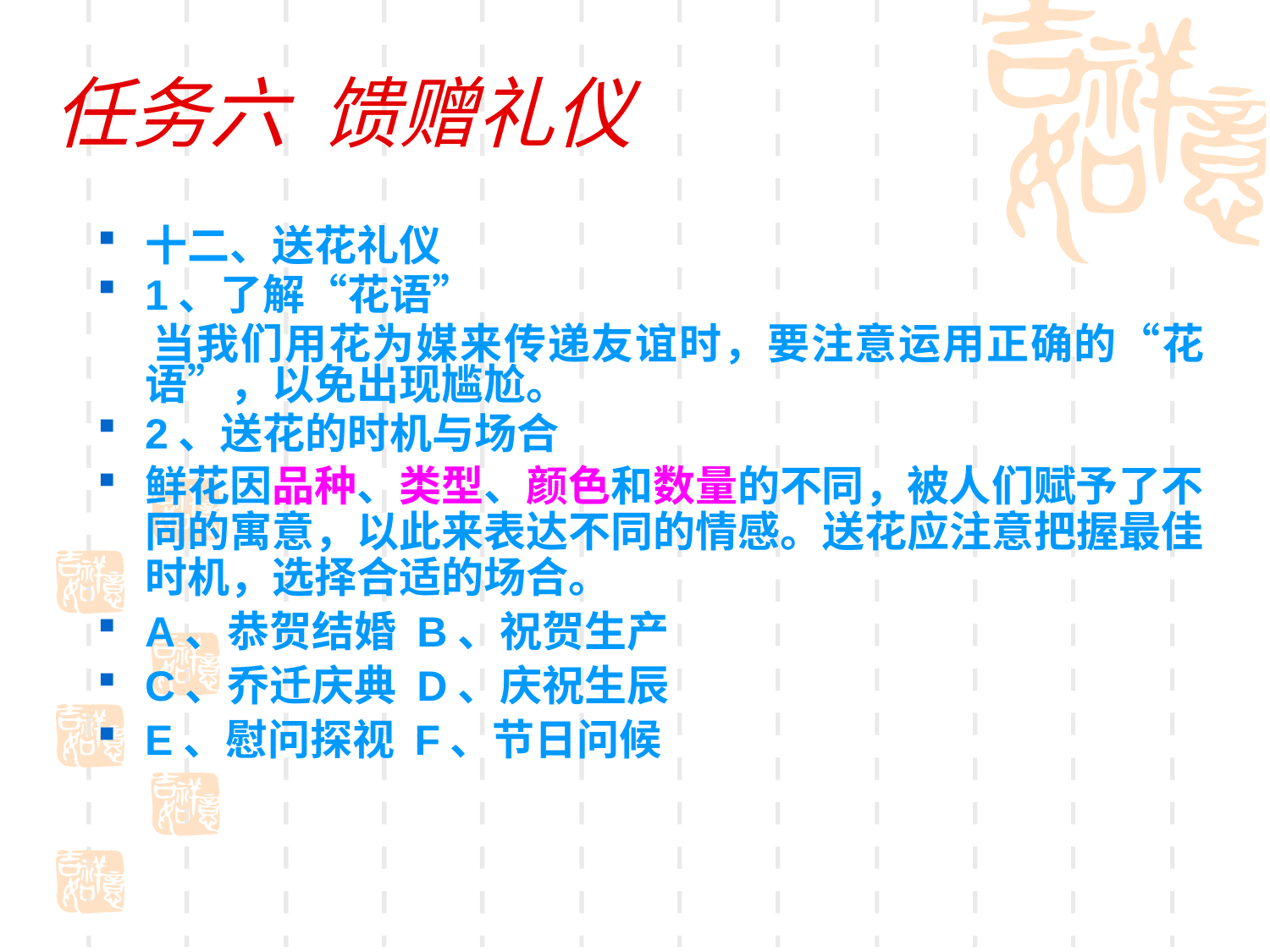

# 任务六  馈赠礼仪
十二、送花礼仪
1、了解“花语”
    当我们用花为媒来传递友谊时，要注意运用正确的“花语”，以免出现尴尬。
2、送花的时机与场合
鲜花因品种、类型、颜色和数量的不同，被人们赋予了不同的寓意，以此来表达不同的情感。送花应注意把握最佳时机，选择合适的场合。
A、恭贺结婚 B、祝贺生产
C、乔迁庆典 D、庆祝生辰
E、慰问探视 F、节日问候